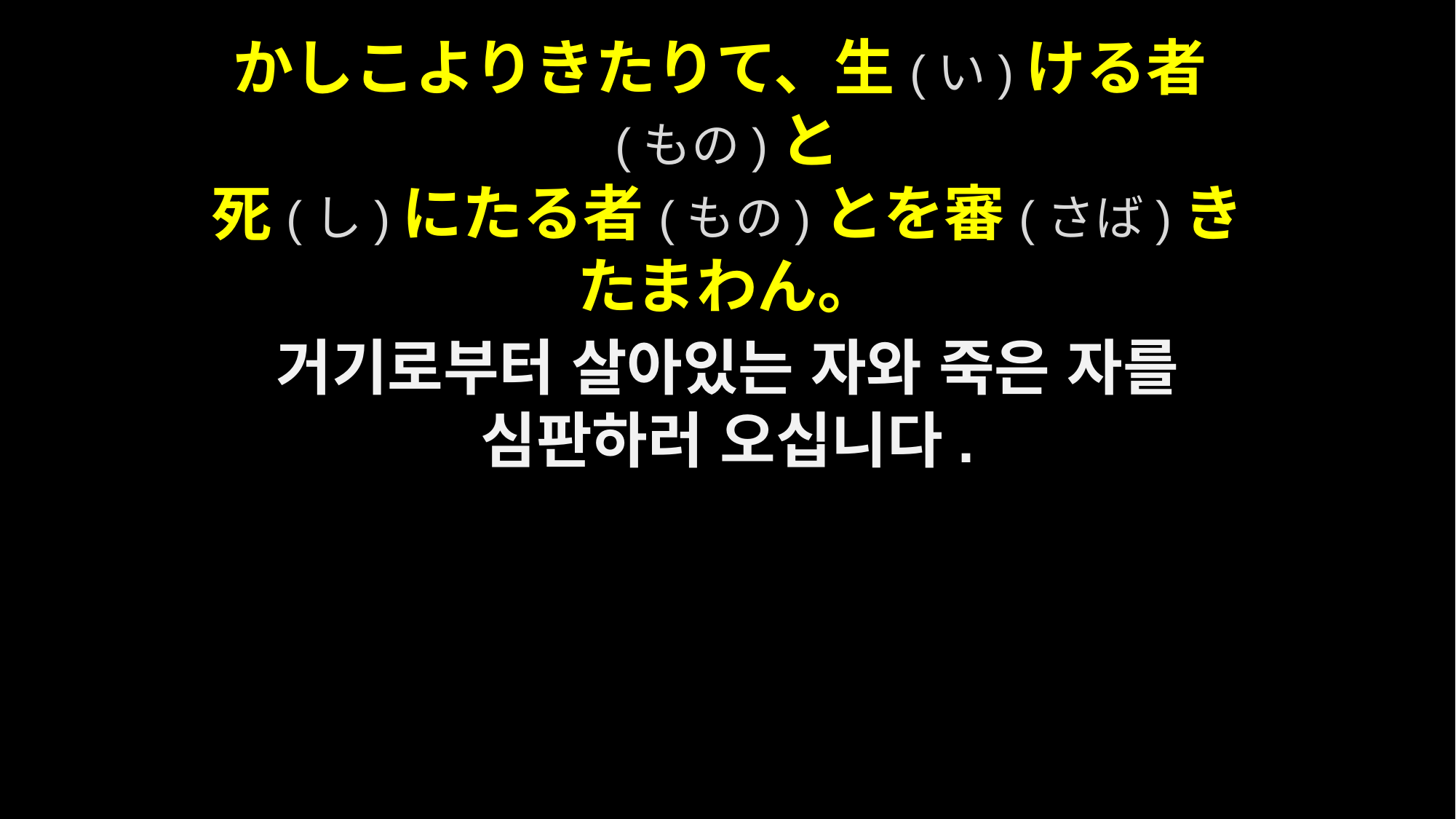

かしこよりきたりて、生(い)ける者(もの)と
死(し)にたる者(もの)とを審(さば)きたまわん。
거기로부터 살아있는 자와 죽은 자를
심판하러 오십니다.